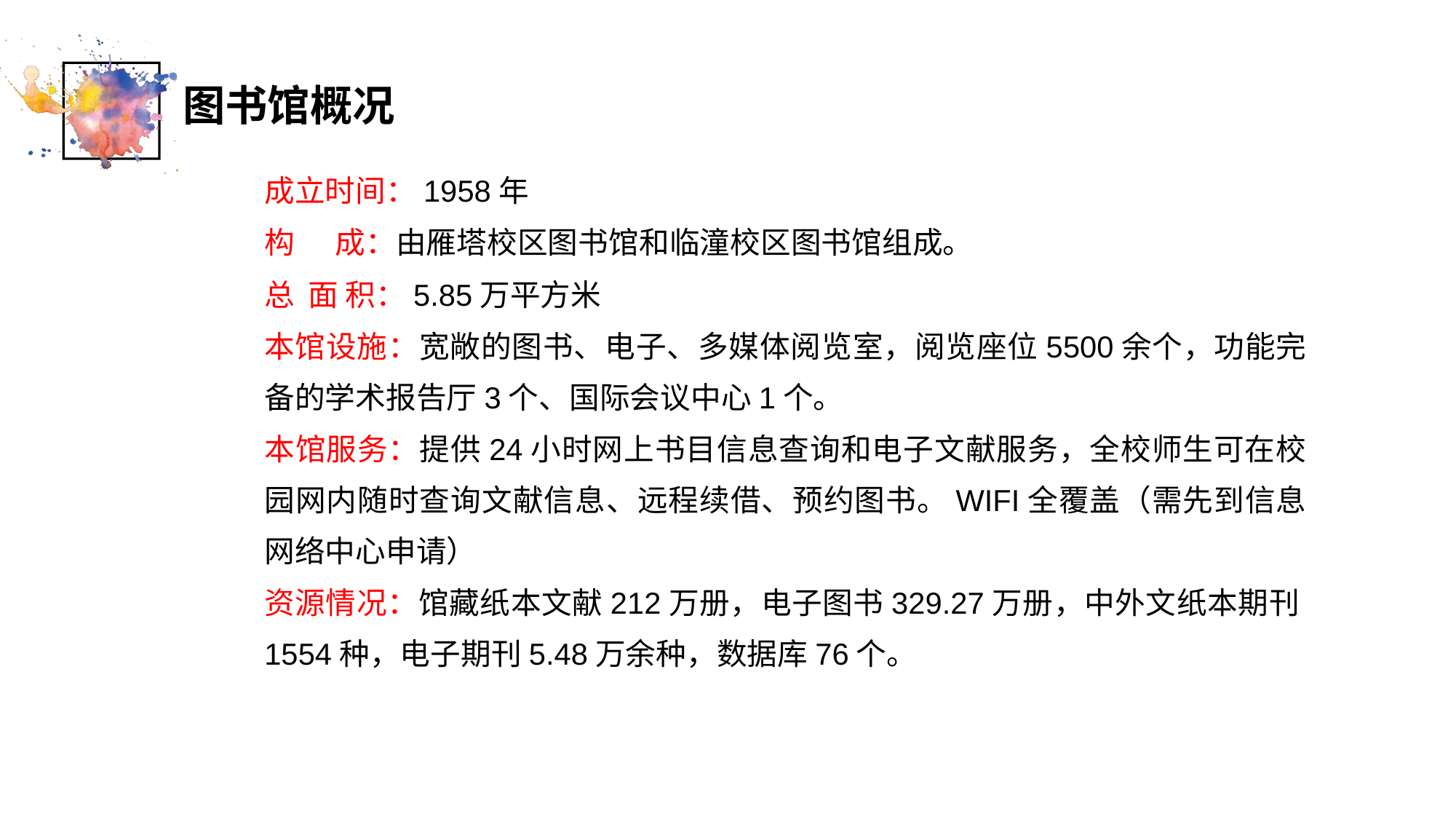

图书馆概况
成立时间：1958年
构      成：由雁塔校区图书馆和临潼校区图书馆组成。
总  面 积：5.85万平方米
本馆设施：宽敞的图书、电子、多媒体阅览室，阅览座位5500余个，功能完备的学术报告厅3个、国际会议中心1个。
本馆服务：提供24小时网上书目信息查询和电子文献服务，全校师生可在校园网内随时查询文献信息、远程续借、预约图书。WIFI全覆盖（需先到信息网络中心申请）
资源情况：馆藏纸本文献212万册，电子图书329.27万册，中外文纸本期刊1554种，电子期刊5.48万余种，数据库76个。